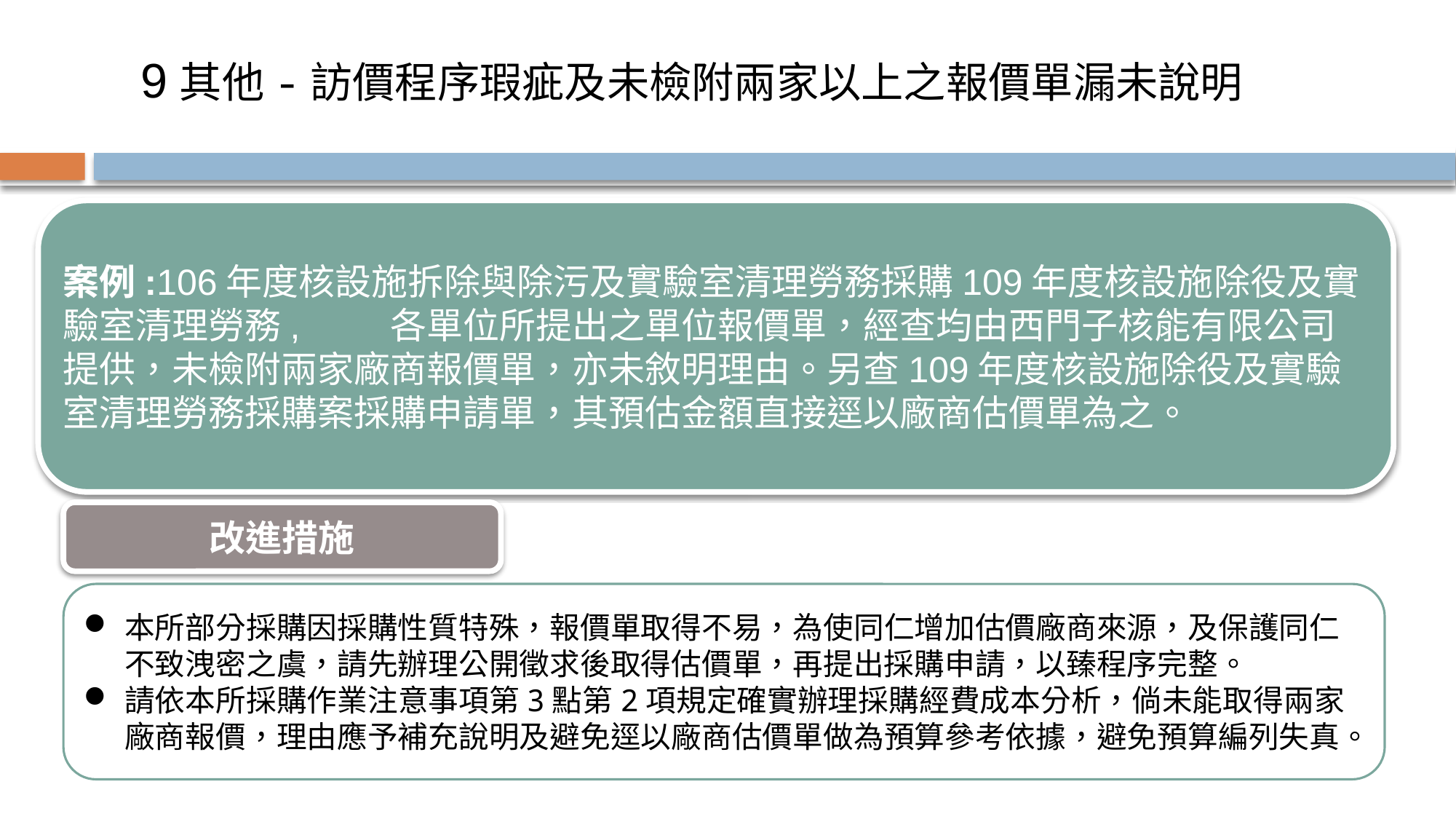

9其他-訪價程序瑕疵及未檢附兩家以上之報價單漏未說明

案例:106年度核設施拆除與除污及實驗室清理勞務採購109年度核設施除役及實驗室清理勞務,	各單位所提出之單位報價單，經查均由西門子核能有限公司提供，未檢附兩家廠商報價單，亦未敘明理由。另查109年度核設施除役及實驗室清理勞務採購案採購申請單，其預估金額直接逕以廠商估價單為之。
改進措施
本所部分採購因採購性質特殊，報價單取得不易，為使同仁增加估價廠商來源，及保護同仁不致洩密之虞，請先辦理公開徵求後取得估價單，再提出採購申請，以臻程序完整。
請依本所採購作業注意事項第3點第2項規定確實辦理採購經費成本分析，倘未能取得兩家廠商報價，理由應予補充說明及避免逕以廠商估價單做為預算參考依據，避免預算編列失真。